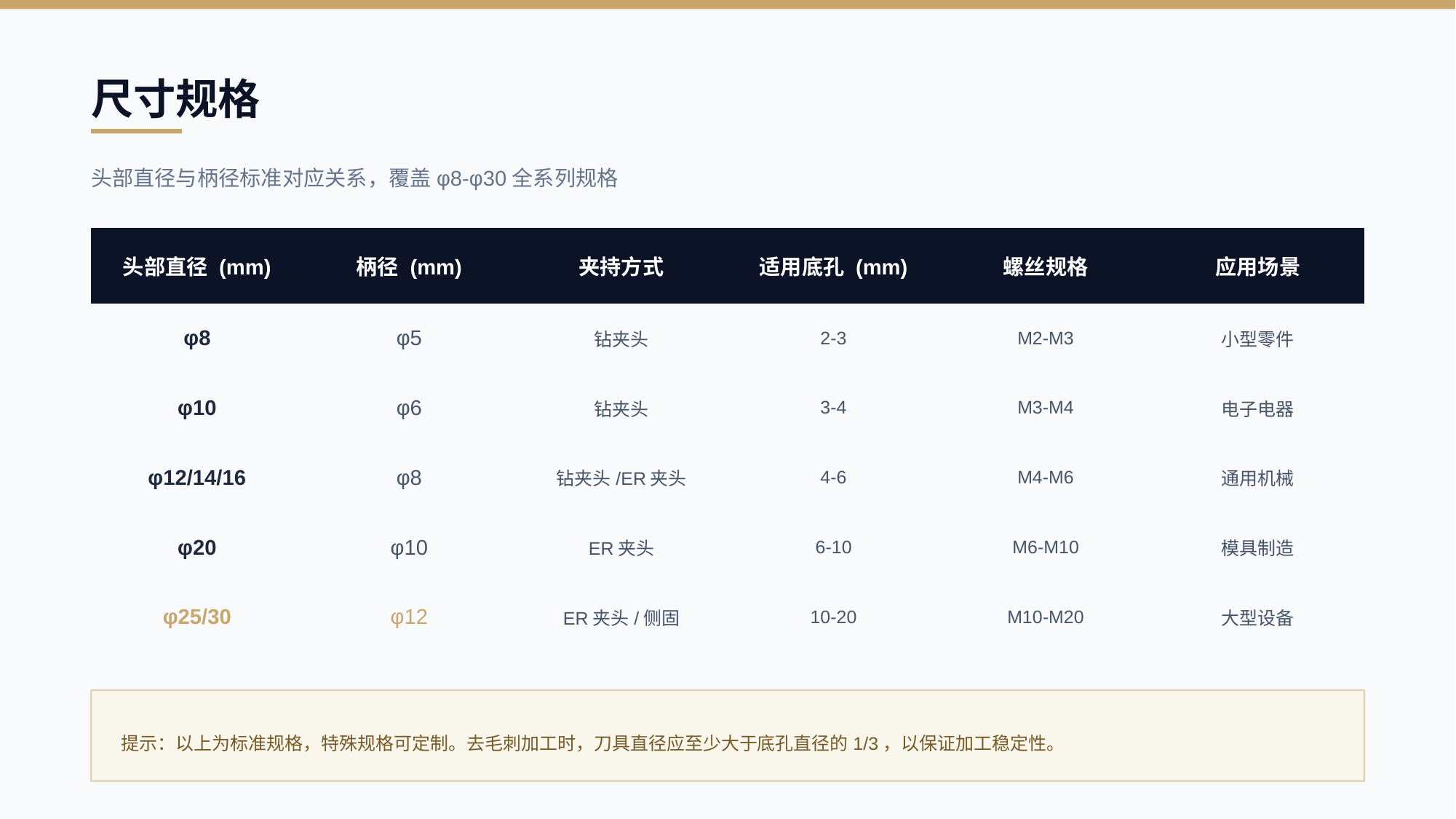

尺寸规格

头部直径与柄径标准对应关系，覆盖φ8-φ30全系列规格
| 头部直径 (mm) | 柄径 (mm) | 夹持方式 | 适用底孔 (mm) | 螺丝规格 | 应用场景 |
| --- | --- | --- | --- | --- | --- |
| φ8 | φ5 | 钻夹头 | 2-3 | M2-M3 | 小型零件 |
| φ10 | φ6 | 钻夹头 | 3-4 | M3-M4 | 电子电器 |
| φ12/14/16 | φ8 | 钻夹头/ER夹头 | 4-6 | M4-M6 | 通用机械 |
| φ20 | φ10 | ER夹头 | 6-10 | M6-M10 | 模具制造 |
| φ25/30 | φ12 | ER夹头/侧固 | 10-20 | M10-M20 | 大型设备 |

提示：以上为标准规格，特殊规格可定制。去毛刺加工时，刀具直径应至少大于底孔直径的1/3，以保证加工稳定性。